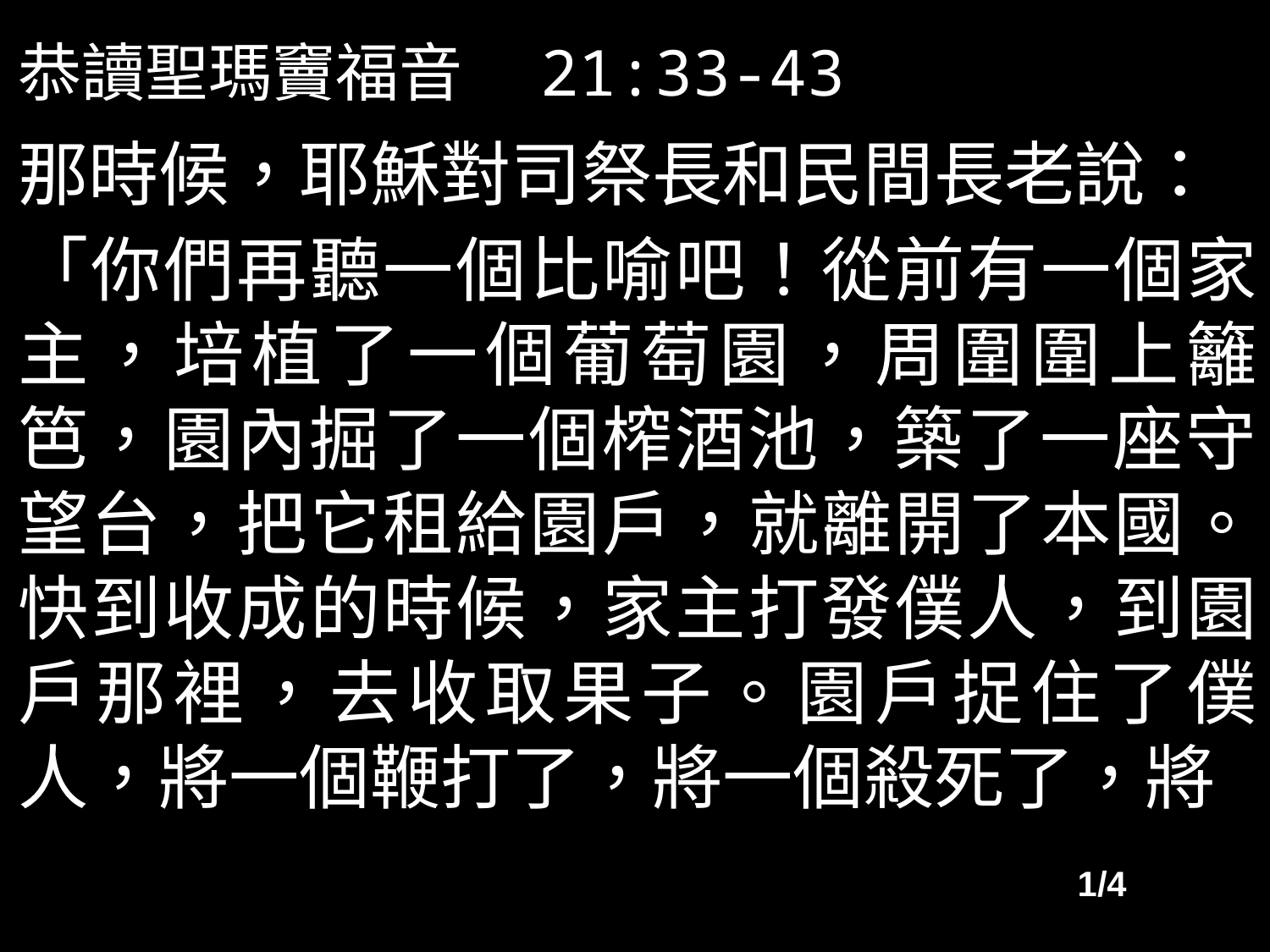

恭讀聖瑪竇福音　21:33-43
那時候，耶穌對司祭長和民間長老說：
「你們再聽一個比喻吧！從前有一個家主，培植了一個葡萄園，周圍圍上籬笆，園內掘了一個榨酒池，築了一座守望台，把它租給園戶，就離開了本國。快到收成的時候，家主打發僕人，到園戶那裡，去收取果子。園戶捉住了僕人，將一個鞭打了，將一個殺死了，將

1/4